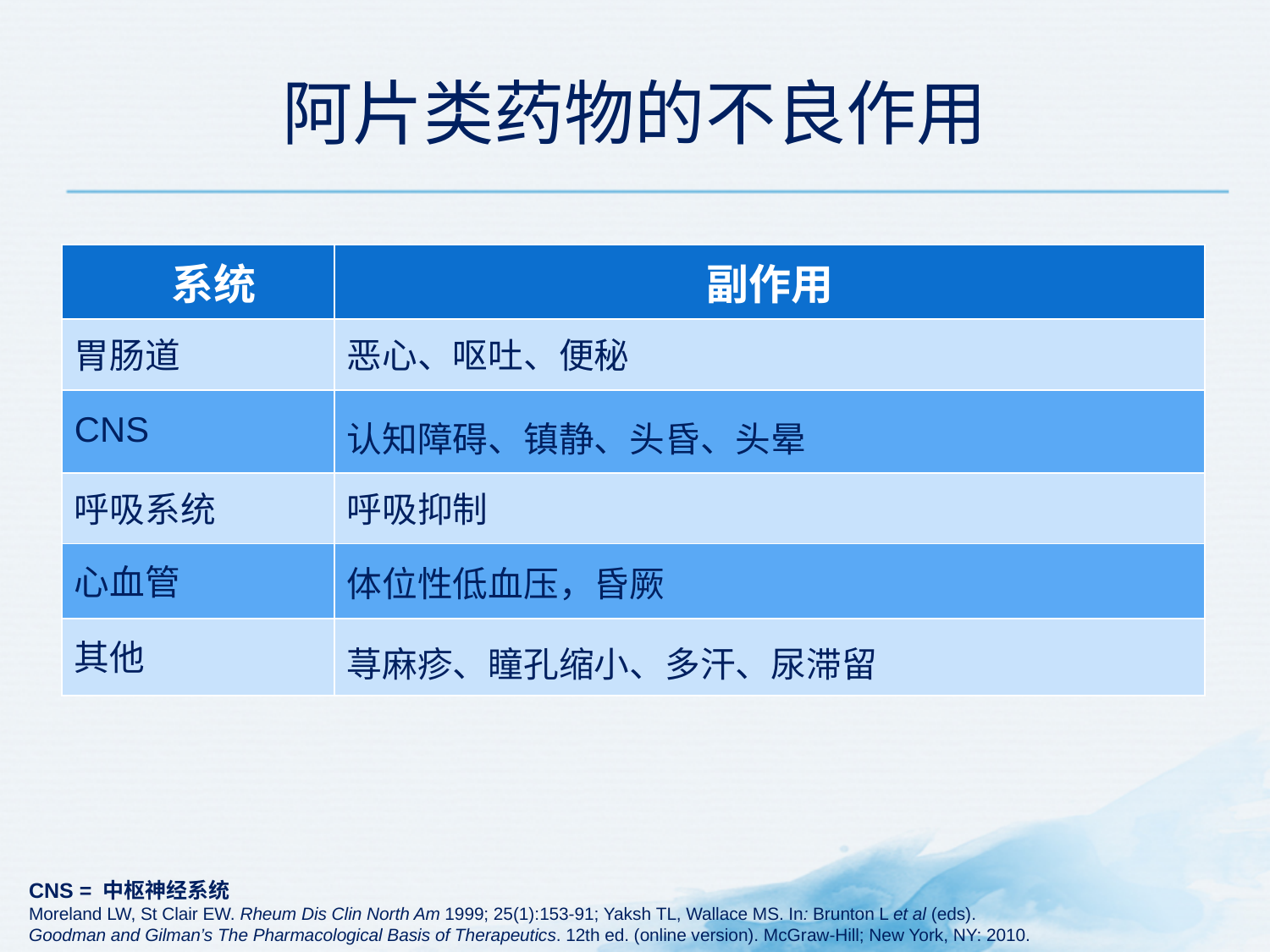

# 阿片类药物的不良作用
| 系统 | 副作用 |
| --- | --- |
| 胃肠道 | 恶心、呕吐、便秘 |
| CNS | 认知障碍、镇静、头昏、头晕 |
| 呼吸系统 | 呼吸抑制 |
| 心血管 | 体位性低血压，昏厥 |
| 其他 | 荨麻疹、瞳孔缩小、多汗、尿滞留 |
CNS = 中枢神经系统
Moreland LW, St Clair EW. Rheum Dis Clin North Am 1999; 25(1):153-91; Yaksh TL, Wallace MS. In: Brunton L et al (eds).
Goodman and Gilman’s The Pharmacological Basis of Therapeutics. 12th ed. (online version). McGraw-Hill; New York, NY: 2010.